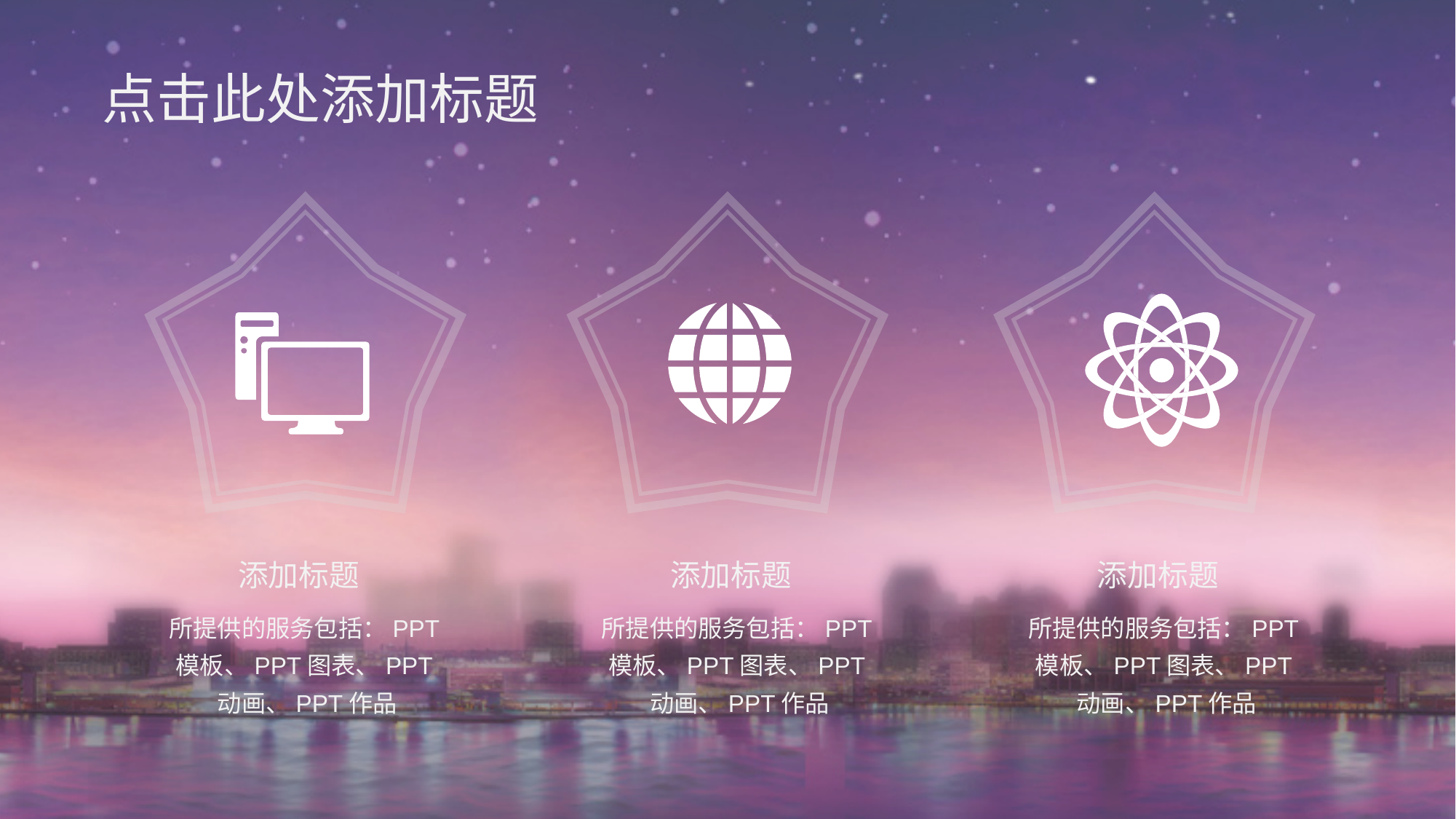

点击此处添加标题

添加标题
添加标题
添加标题
所提供的服务包括：PPT模板、PPT图表、PPT动画、PPT作品
所提供的服务包括：PPT模板、PPT图表、PPT动画、PPT作品
所提供的服务包括：PPT模板、PPT图表、PPT动画、PPT作品